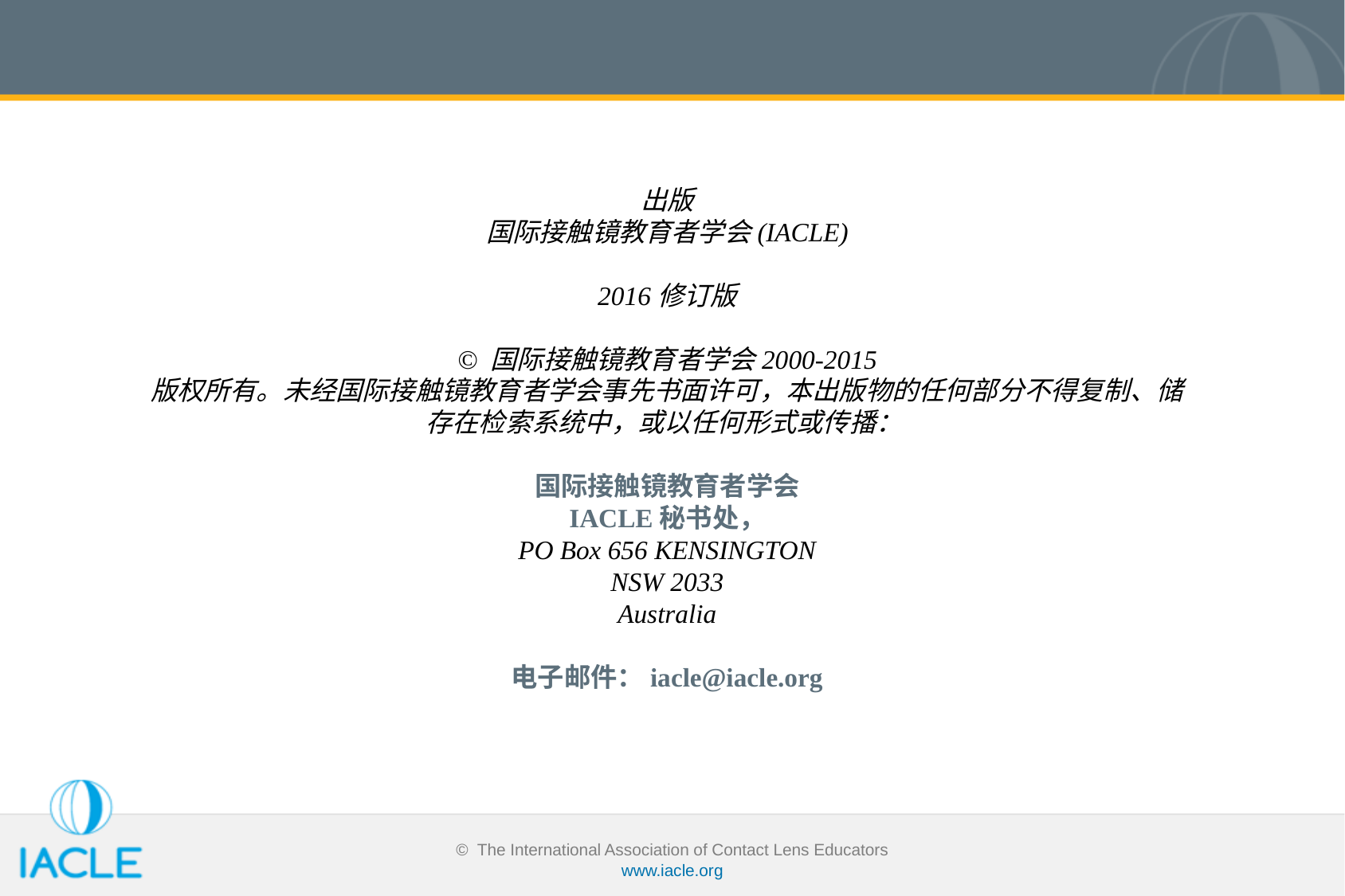

# 出版 国际接触镜教育者学会(IACLE) 2016修订版 © 国际接触镜教育者学会2000-2015 版权所有。未经国际接触镜教育者学会事先书面许可，本出版物的任何部分不得复制、储存在检索系统中，或以任何形式或传播： 国际接触镜教育者学会 IACLE秘书处， PO Box 656 KENSINGTON NSW 2033 Australia 电子邮件：iacle@iacle.org